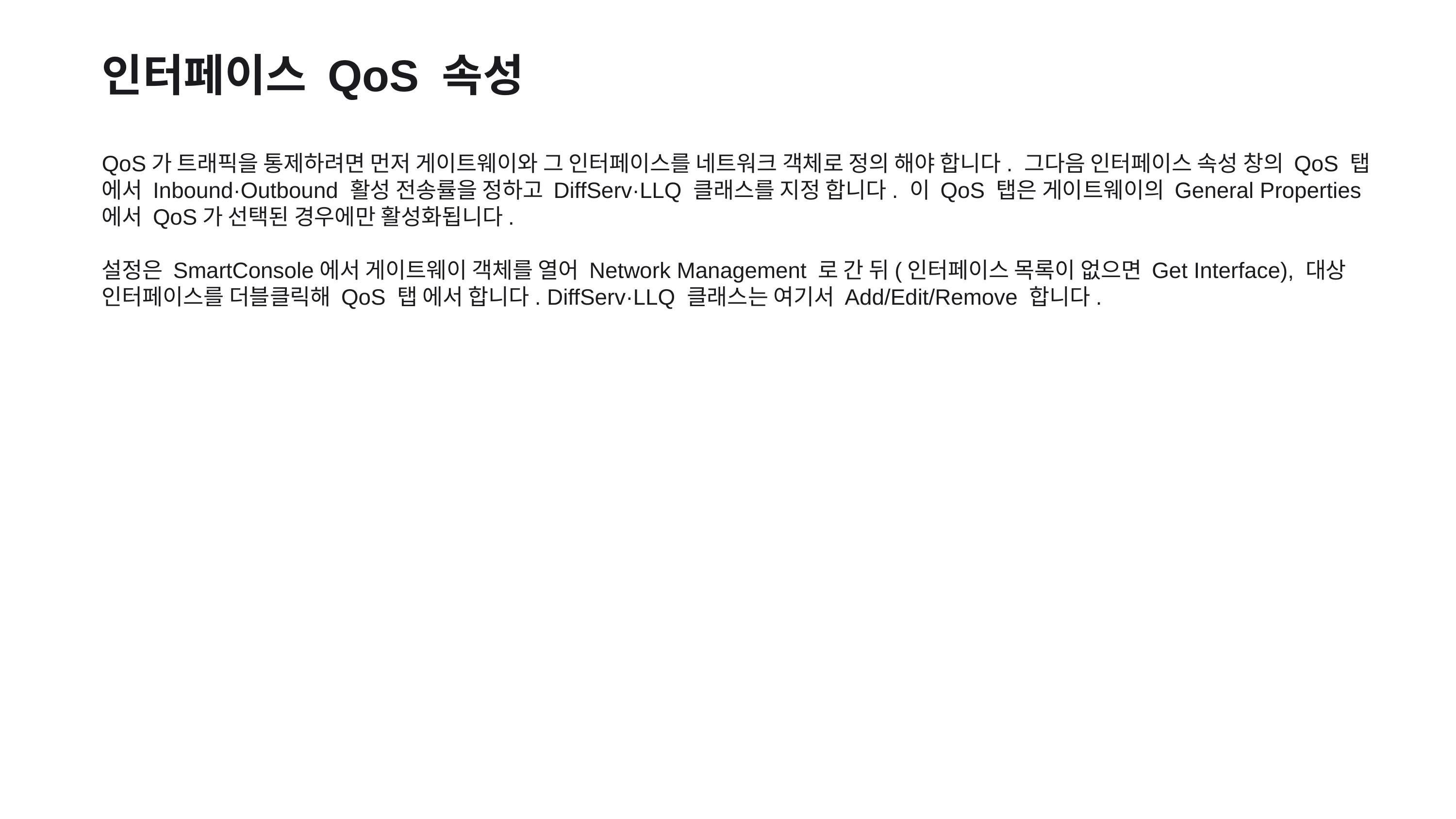

인터페이스 QoS 속성
QoS가 트래픽을 통제하려면 먼저 게이트웨이와 그 인터페이스를 네트워크 객체로 정의 해야 합니다. 그다음 인터페이스 속성 창의 QoS 탭 에서 Inbound·Outbound 활성 전송률을 정하고 DiffServ·LLQ 클래스를 지정 합니다. 이 QoS 탭은 게이트웨이의 General Properties에서 QoS가 선택된 경우에만 활성화됩니다.

설정은 SmartConsole에서 게이트웨이 객체를 열어 Network Management 로 간 뒤(인터페이스 목록이 없으면 Get Interface), 대상 인터페이스를 더블클릭해 QoS 탭 에서 합니다. DiffServ·LLQ 클래스는 여기서 Add/Edit/Remove 합니다.